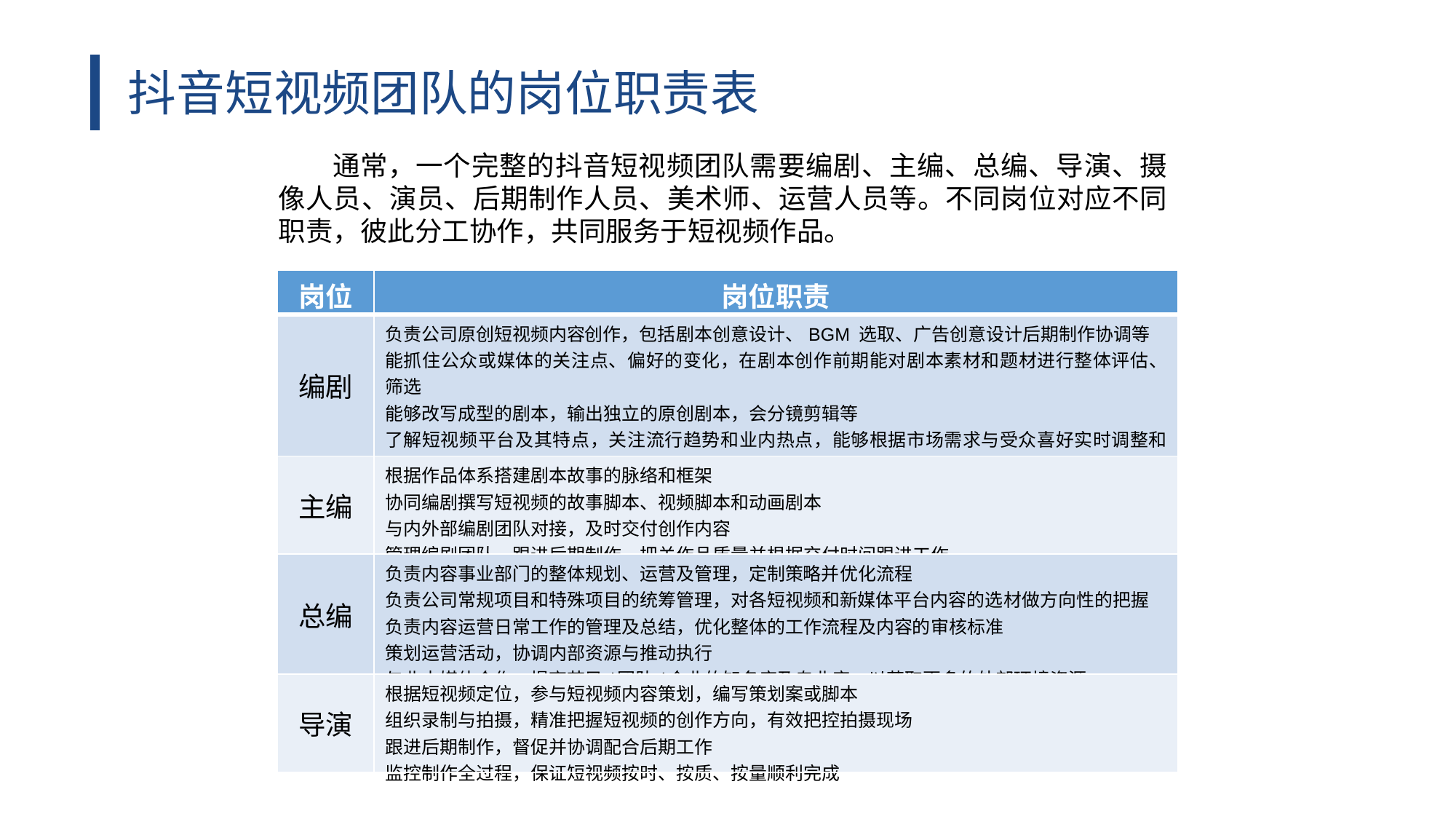

抖音短视频团队的岗位职责表
       通常，一个完整的抖音短视频团队需要编剧、主编、总编、导演、摄像人员、演员、后期制作人员、美术师、运营人员等。不同岗位对应不同职责，彼此分工协作，共同服务于短视频作品。
| 岗位 | 岗位职责 |
| --- | --- |
| 编剧 | 负责公司原创短视频内容创作，包括剧本创意设计、BGM 选取、广告创意设计后期制作协调等 能抓住公众或媒体的关注点、偏好的变化，在剧本创作前期能对剧本素材和题材进行整体评估、筛选 能够改写成型的剧本，输出独立的原创剧本，会分镜剪辑等 了解短视频平台及其特点，关注流行趋势和业内热点，能够根据市场需求与受众喜好实时调整和改进短视频的创意策略 |
| 主编 | 根据作品体系搭建剧本故事的脉络和框架 协同编剧撰写短视频的故事脚本、视频脚本和动画剧本 与内外部编剧团队对接，及时交付创作内容 管理编剧团队，跟进后期制作，把关作品质量并根据交付时间跟进工作 |
| 总编 | 负责内容事业部门的整体规划、运营及管理，定制策略并优化流程 负责公司常规项目和特殊项目的统筹管理，对各短视频和新媒体平台内容的选材做方向性的把握 负责内容运营日常工作的管理及总结，优化整体的工作流程及内容的审核标准 策划运营活动，协调内部资源与推动执行 与业内媒体合作，提高节目/团队/企业的知名度及专业度，以获取更多的外部环境资源 |
| 导演 | 根据短视频定位，参与短视频内容策划，编写策划案或脚本 组织录制与拍摄，精准把握短视频的创作方向，有效把控拍摄现场 跟进后期制作，督促并协调配合后期工作 监控制作全过程，保证短视频按时、按质、按量顺利完成 |